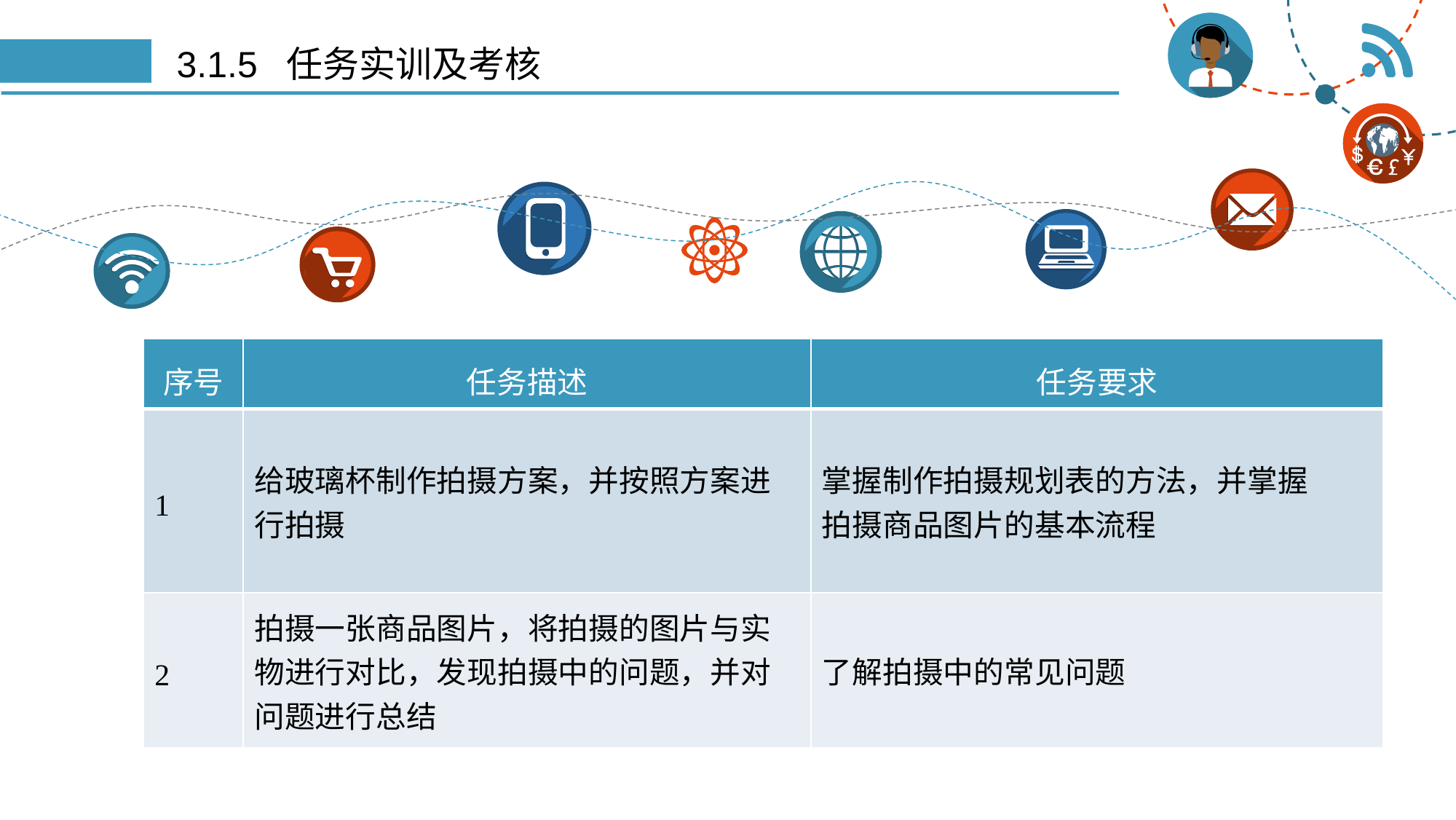

# 3.1.5  任务实训及考核

| 序号 | 任务描述 | 任务要求 |
| --- | --- | --- |
| 1 | 给玻璃杯制作拍摄方案，并按照方案进 行拍摄 | 掌握制作拍摄规划表的方法，并掌握 拍摄商品图片的基本流程 |
| 2 | 拍摄一张商品图片，将拍摄的图片与实 物进行对比，发现拍摄中的问题，并对 问题进行总结 | 了解拍摄中的常见问题 |